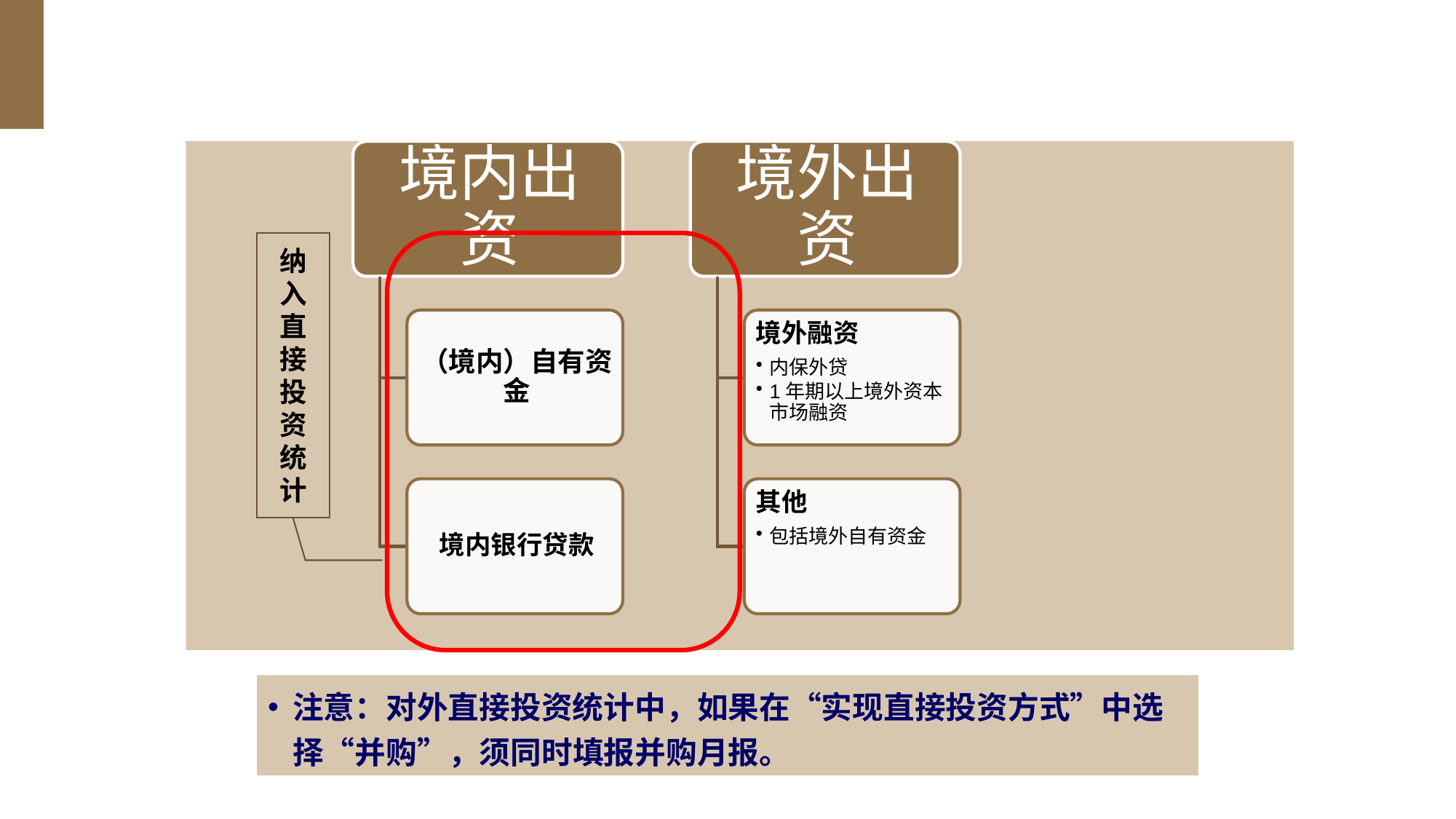

#
境内出资
（境内）自有资金
境内银行贷款
境外出资
境外融资
内保外贷
1年期以上境外资本市场融资
其他
包括境外自有资金
纳入直接投资统计

注意：对外直接投资统计中，如果在“实现直接投资方式”中选择“并购”，须同时填报并购月报。